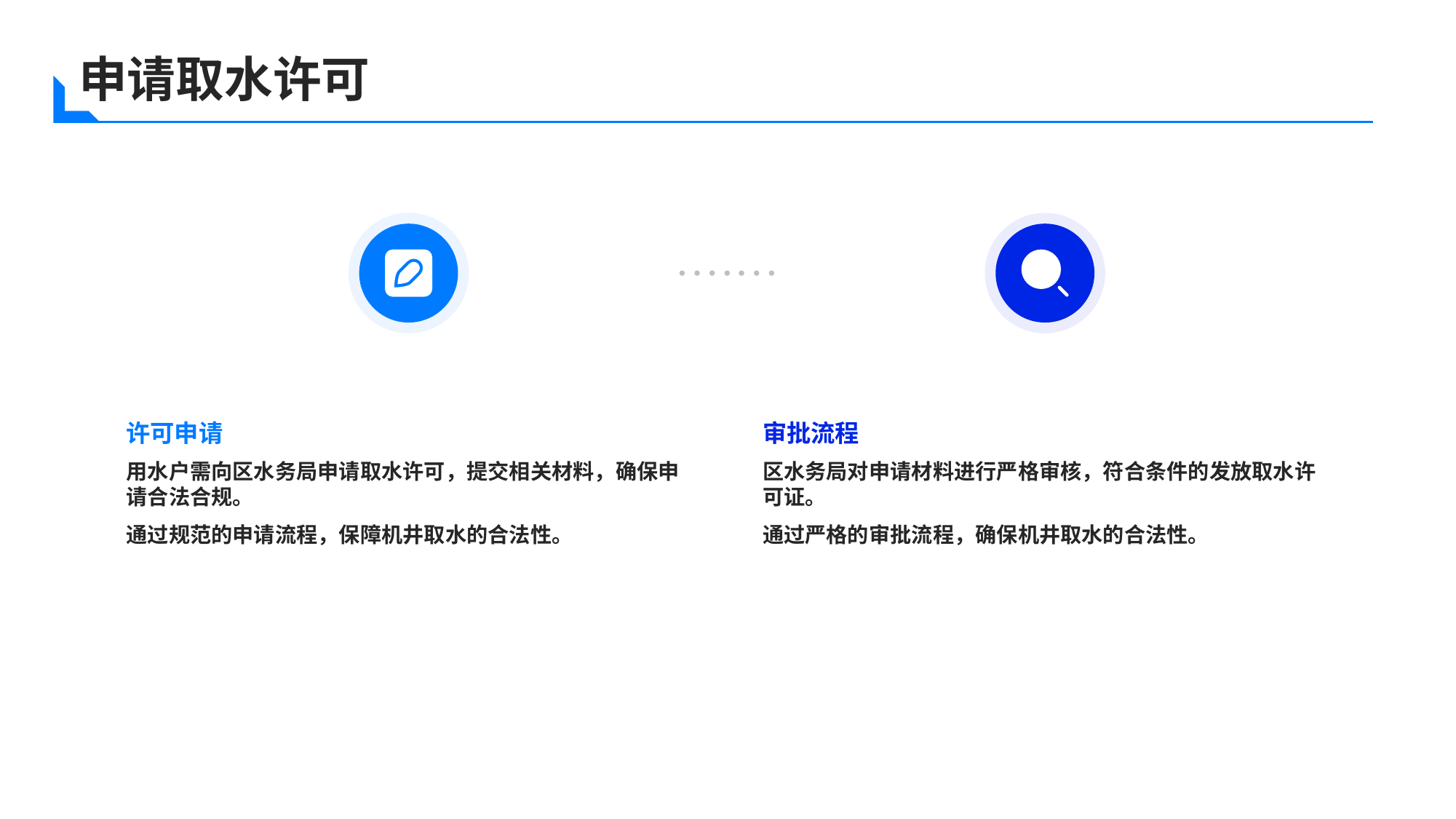

申请取水许可

许可申请
审批流程
用水户需向区水务局申请取水许可，提交相关材料，确保申请合法合规。
通过规范的申请流程，保障机井取水的合法性。
区水务局对申请材料进行严格审核，符合条件的发放取水许可证。
通过严格的审批流程，确保机井取水的合法性。